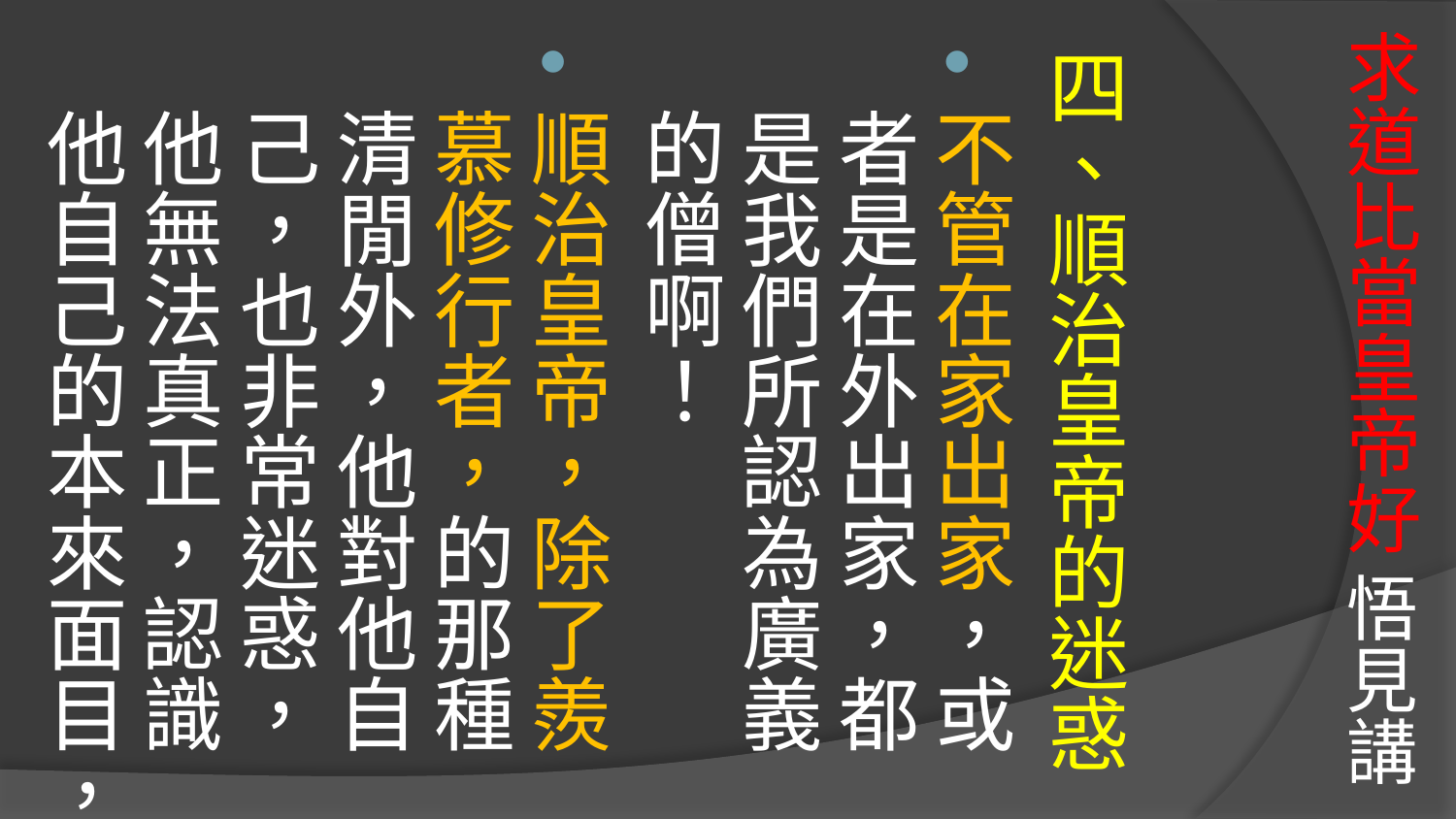

# 求道比當皇帝好 悟見講
四、順治皇帝的迷惑
不管在家出家，或者是在外出家，都是我們所認為廣義的僧啊！
順治皇帝，除了羨慕修行者，的那種清閒外，他對他自己，也非常迷惑，他無法真正，認識他自己的本來面目，